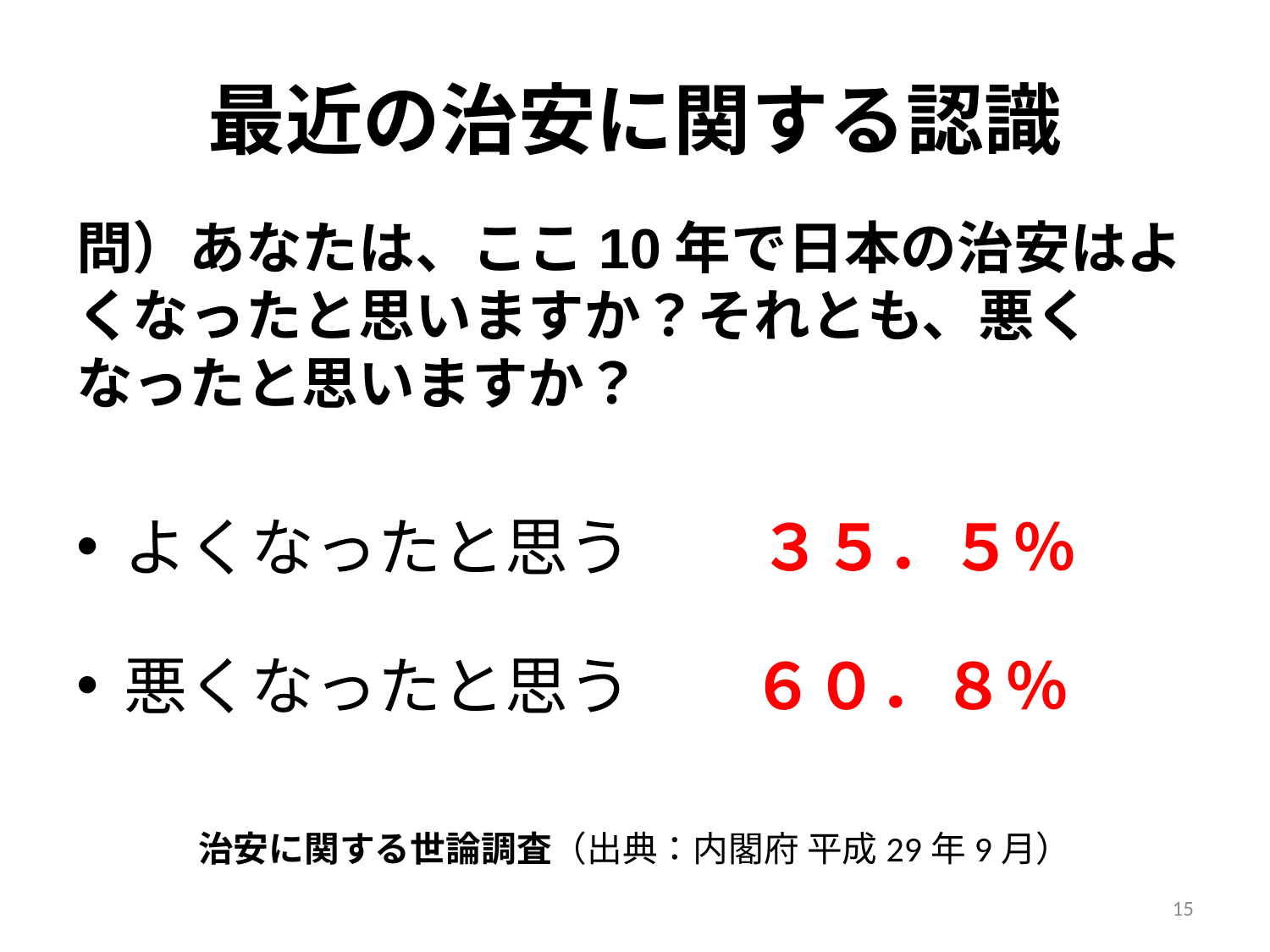

# 最近の治安に関する認識
問）あなたは、ここ10年で日本の治安はよくなったと思いますか？それとも、悪くなったと思いますか？

よくなったと思う　　３５．５％

悪くなったと思う　　６０．８％
治安に関する世論調査（出典：内閣府 平成29年9月）
15